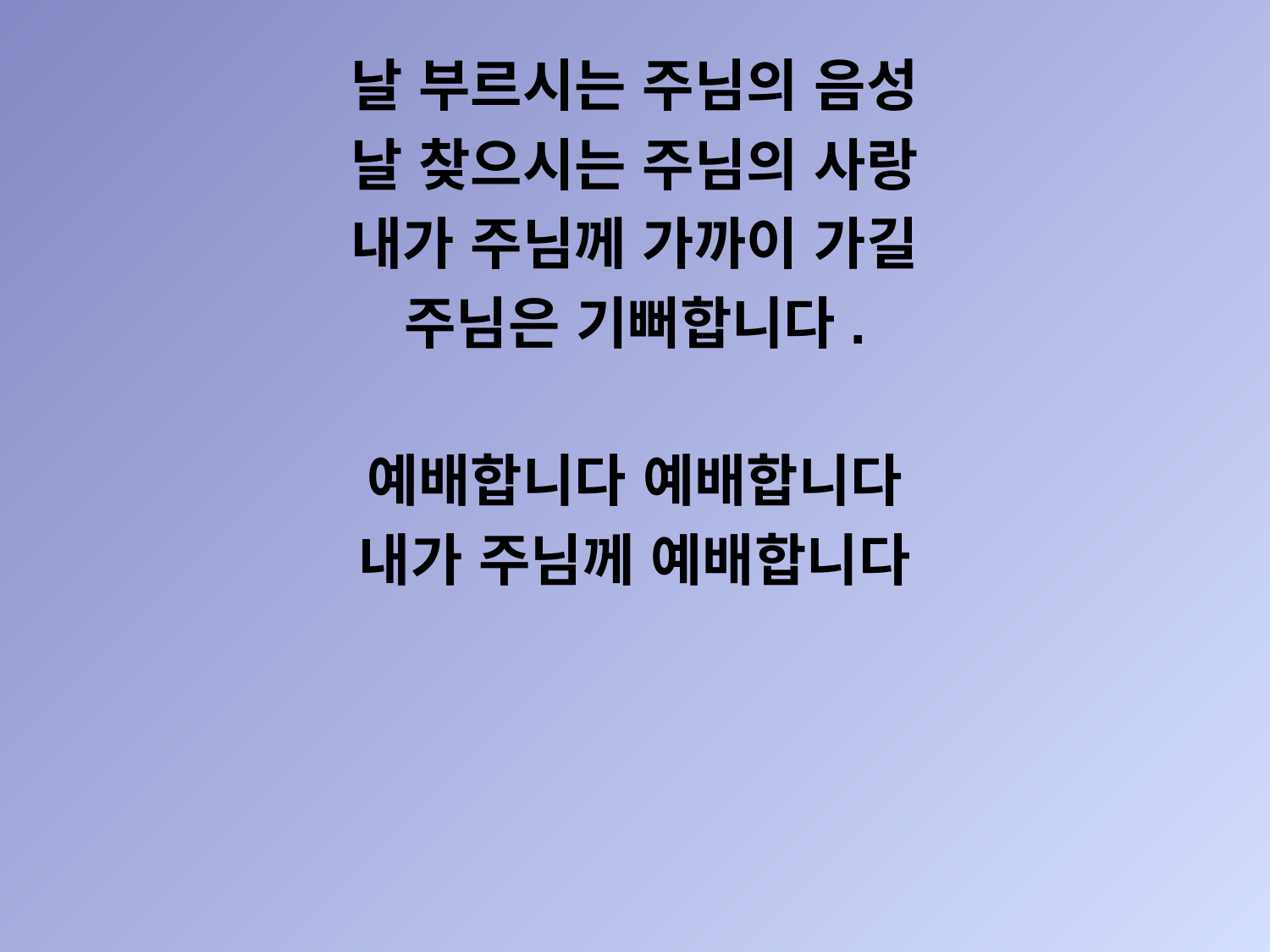

날 부르시는 주님의 음성
날 찾으시는 주님의 사랑
내가 주님께 가까이 가길
주님은 기뻐합니다.

예배합니다 예배합니다
내가 주님께 예배합니다